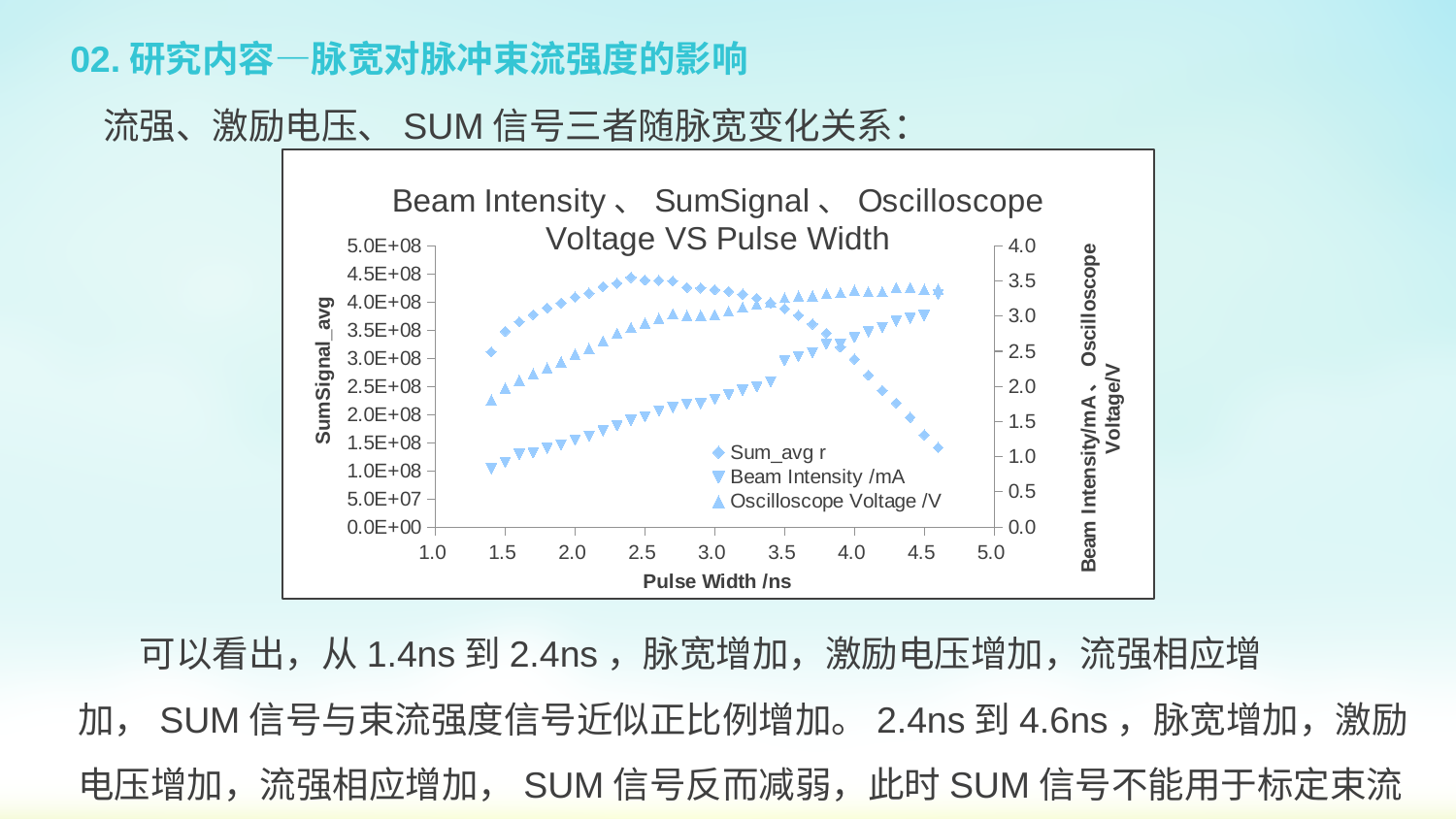

# 02.研究内容—脉宽对脉冲束流强度的影响
流强、激励电压、SUM信号三者随脉宽变化关系：

### Chart: Beam Intensity、SumSignal、Oscilloscope Voltage VS Pulse Width

| Category | Sum_avg r | Beam Intensity /mA | Oscilloscope Voltage /V |
|---|---|---|---|
        可以看出，从1.4ns到2.4ns，脉宽增加，激励电压增加，流强相应增加，SUM信号与束流强度信号近似正比例增加。2.4ns到4.6ns，脉宽增加，激励电压增加，流强相应增加，SUM信号反而减弱，此时SUM信号不能用于标定束流流强。